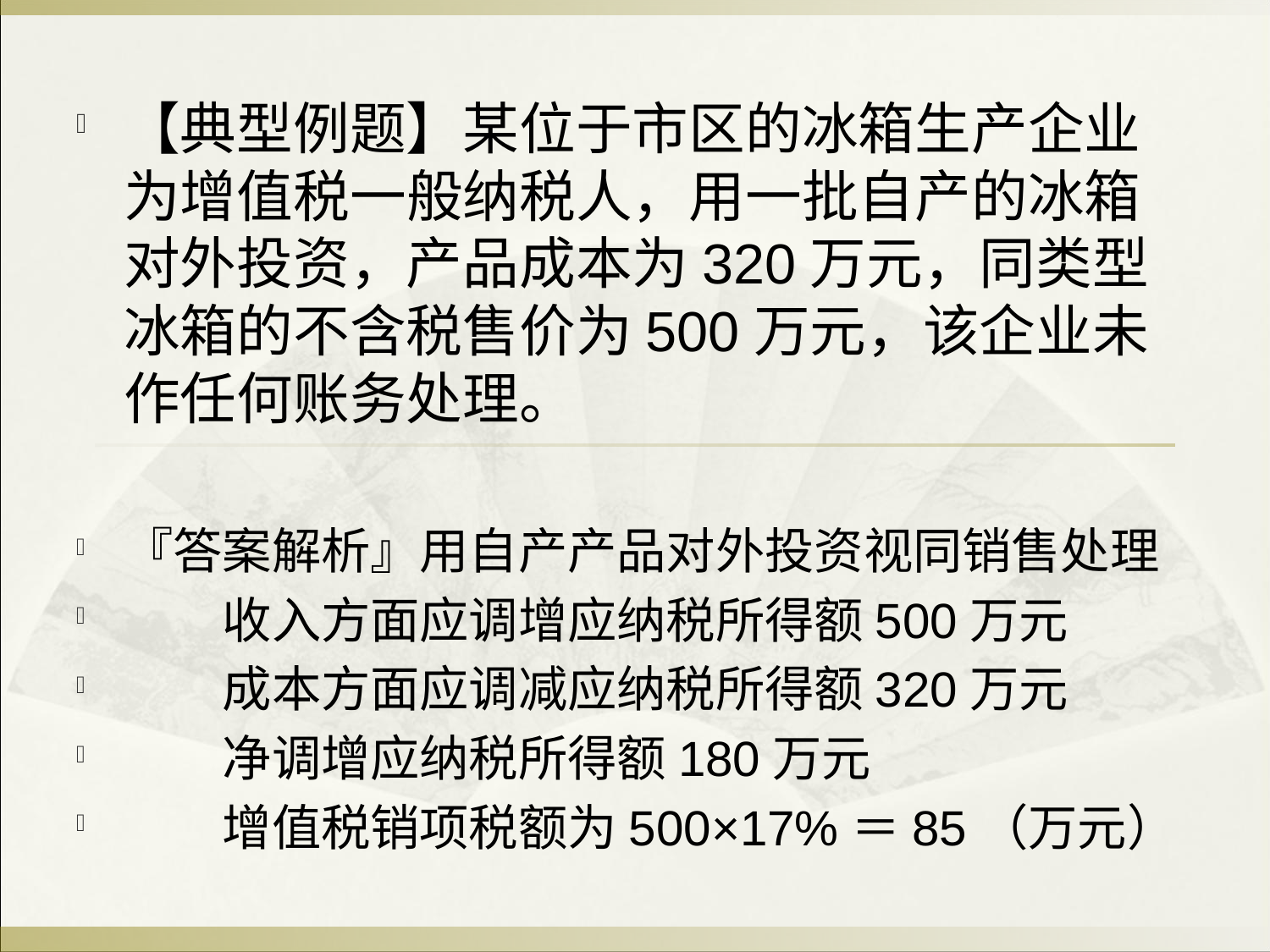

【典型例题】某位于市区的冰箱生产企业为增值税一般纳税人，用一批自产的冰箱对外投资，产品成本为320万元，同类型冰箱的不含税售价为500万元，该企业未作任何账务处理。

『答案解析』用自产产品对外投资视同销售处理
　　收入方面应调增应纳税所得额500万元
　　成本方面应调减应纳税所得额320万元
　　净调增应纳税所得额180万元
　　增值税销项税额为500×17%＝85（万元）